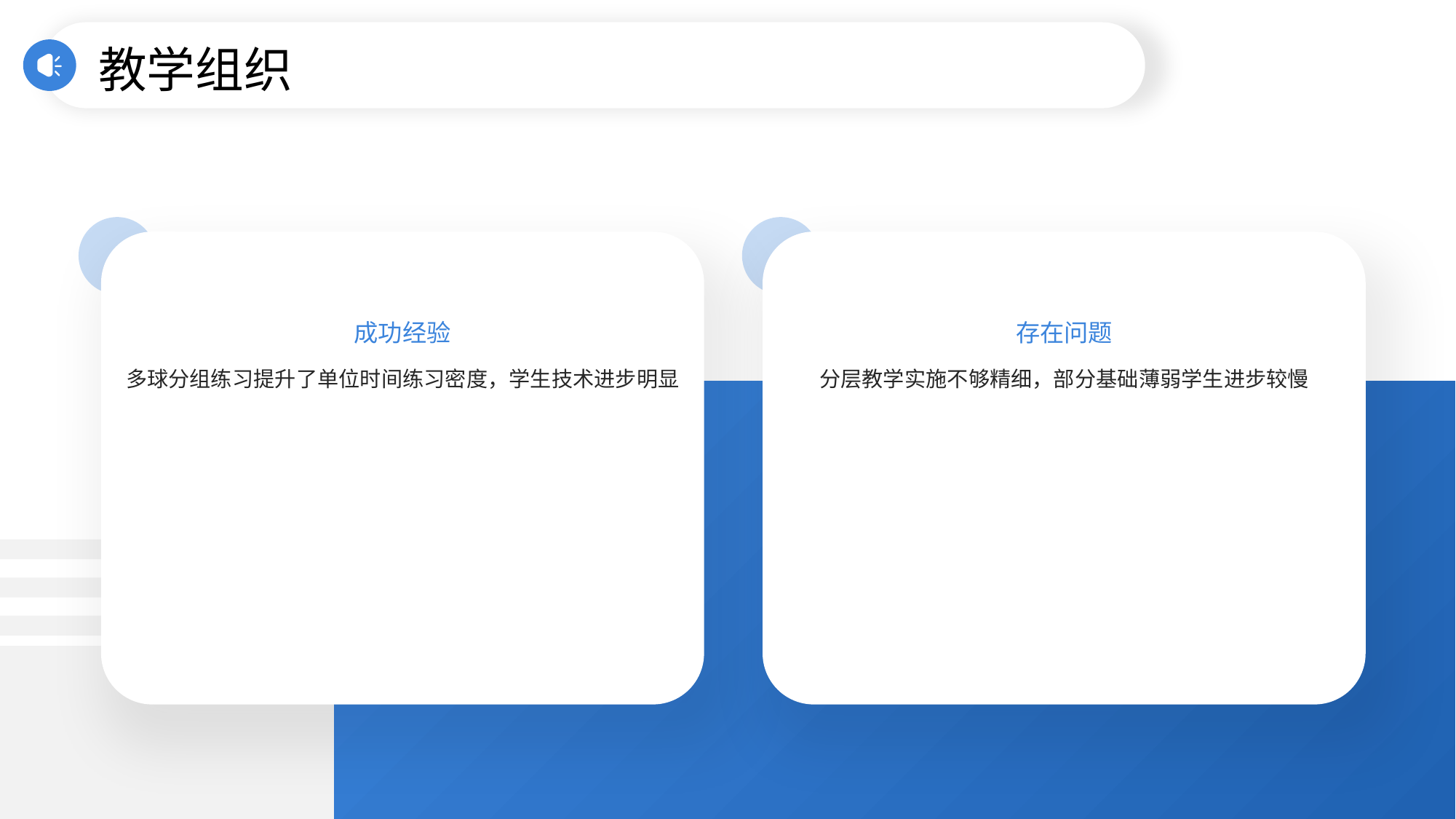

教学组织

成功经验
存在问题
多球分组练习提升了单位时间练习密度，学生技术进步明显
分层教学实施不够精细，部分基础薄弱学生进步较慢